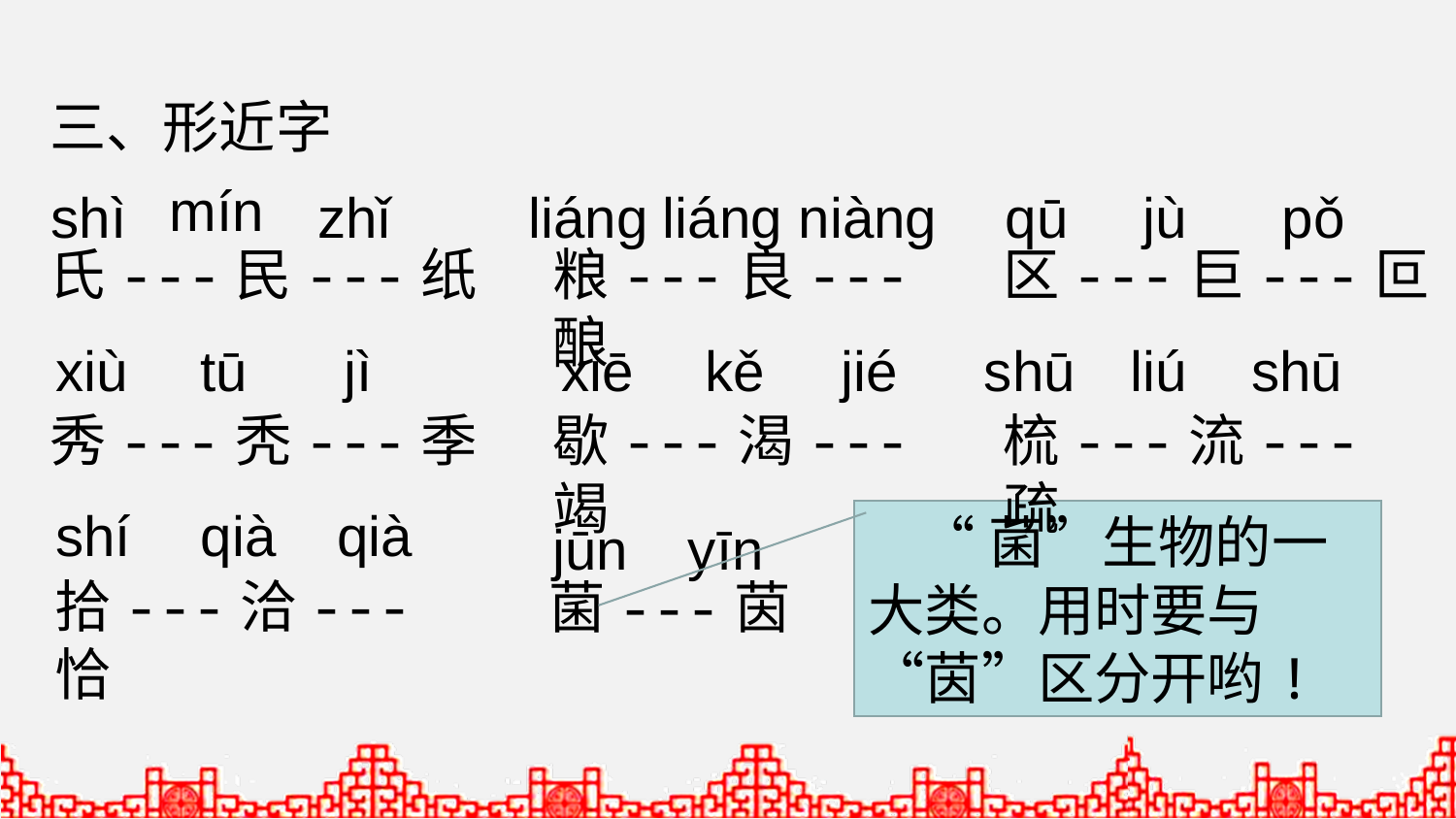

三、形近字
mín
shì
zhǐ
liáng
liáng
niàng
qū
jù
pǒ
氏---民---纸
粮---良---酿
区---巨---叵
xiù
tū
jì
xiē
kě
jié
shū
liú
shū
秀---秃---季
歇---渴---竭
梳---流---疏
shí
qià
qià
    “菌”生物的一大类。用时要与“茵”区分开哟!
jūn
yīn
拾---洽---恰
菌---茵